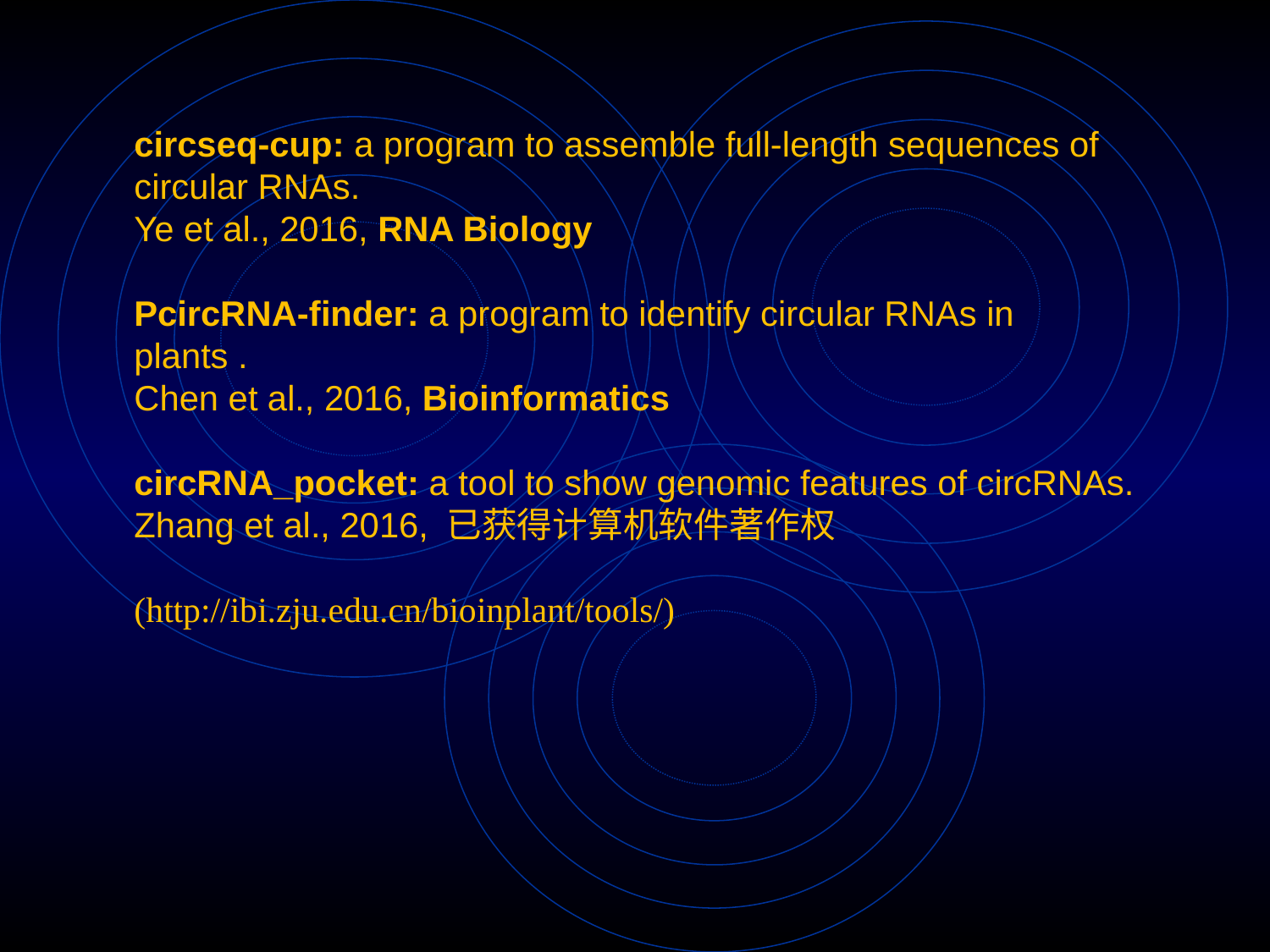

circseq-cup: a program to assemble full-length sequences of circular RNAs.
Ye et al., 2016, RNA Biology

PcircRNA-finder: a program to identify circular RNAs in plants .
Chen et al., 2016, Bioinformatics

circRNA_pocket: a tool to show genomic features of circRNAs. Zhang et al., 2016, 已获得计算机软件著作权

(http://ibi.zju.edu.cn/bioinplant/tools/)